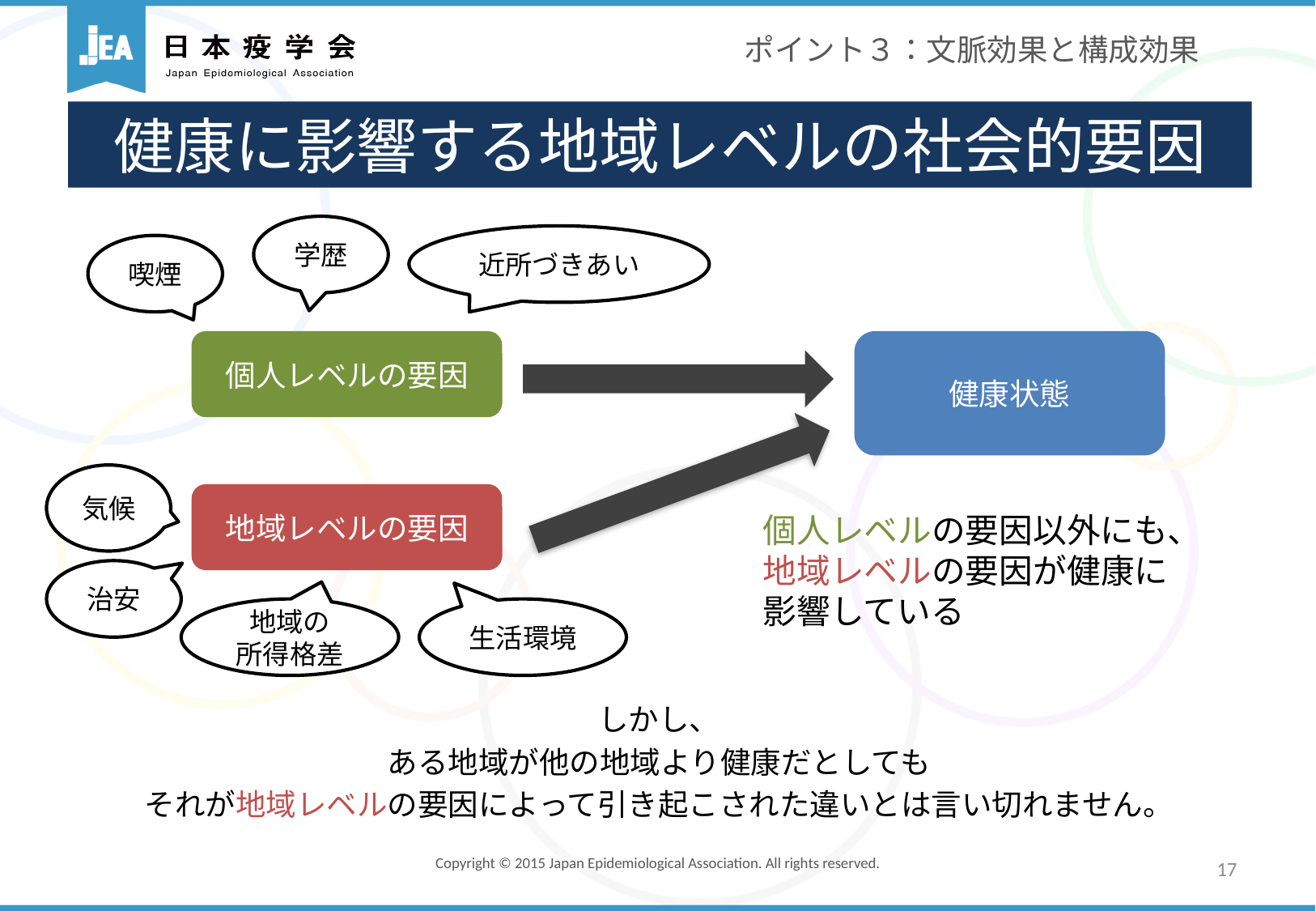

ポイント３：文脈効果と構成効果
健康に影響する地域レベルの社会的要因
学歴
近所づきあい
喫煙
個人レベルの要因
健康状態

気候
地域レベルの要因
個人レベルの要因以外にも、地域レベルの要因が健康に
影響している
治安
地域の
所得格差
生活環境
しかし、
ある地域が他の地域より健康だとしても
それが地域レベルの要因によって引き起こされた違いとは言い切れません。
17